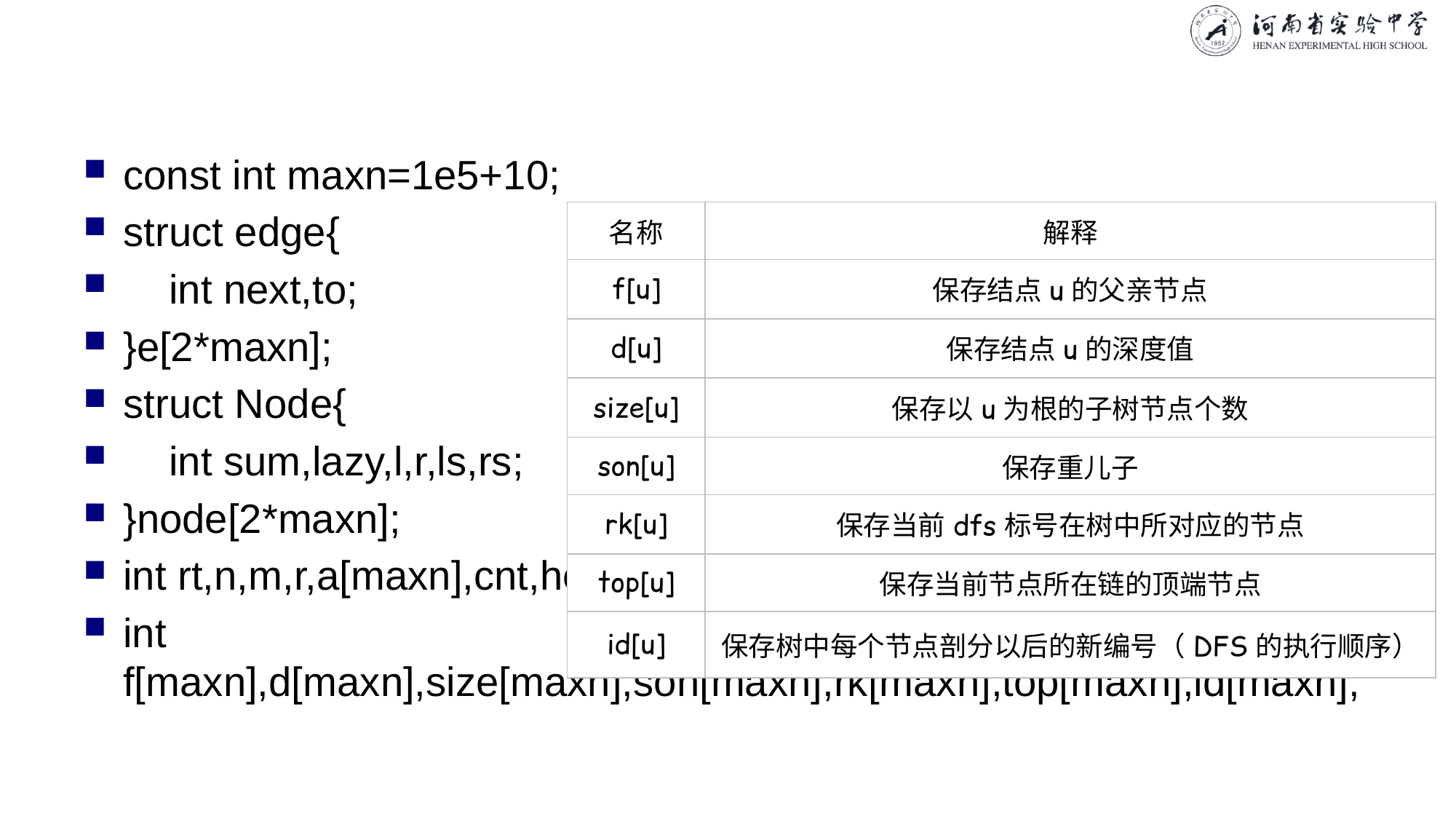

#
const int maxn=1e5+10;
struct edge{
    int next,to;
}e[2*maxn];
struct Node{
    int sum,lazy,l,r,ls,rs;
}node[2*maxn];
int rt,n,m,r,a[maxn],cnt,head[maxn]；
int f[maxn],d[maxn],size[maxn],son[maxn],rk[maxn],top[maxn],id[maxn];
| 名称 | 解释 |
| --- | --- |
| f[u] | 保存结点u的父亲节点 |
| d[u] | 保存结点u的深度值 |
| size[u] | 保存以u为根的子树节点个数 |
| son[u] | 保存重儿子 |
| rk[u] | 保存当前dfs标号在树中所对应的节点 |
| top[u] | 保存当前节点所在链的顶端节点 |
| id[u] | 保存树中每个节点剖分以后的新编号（DFS的执行顺序） |